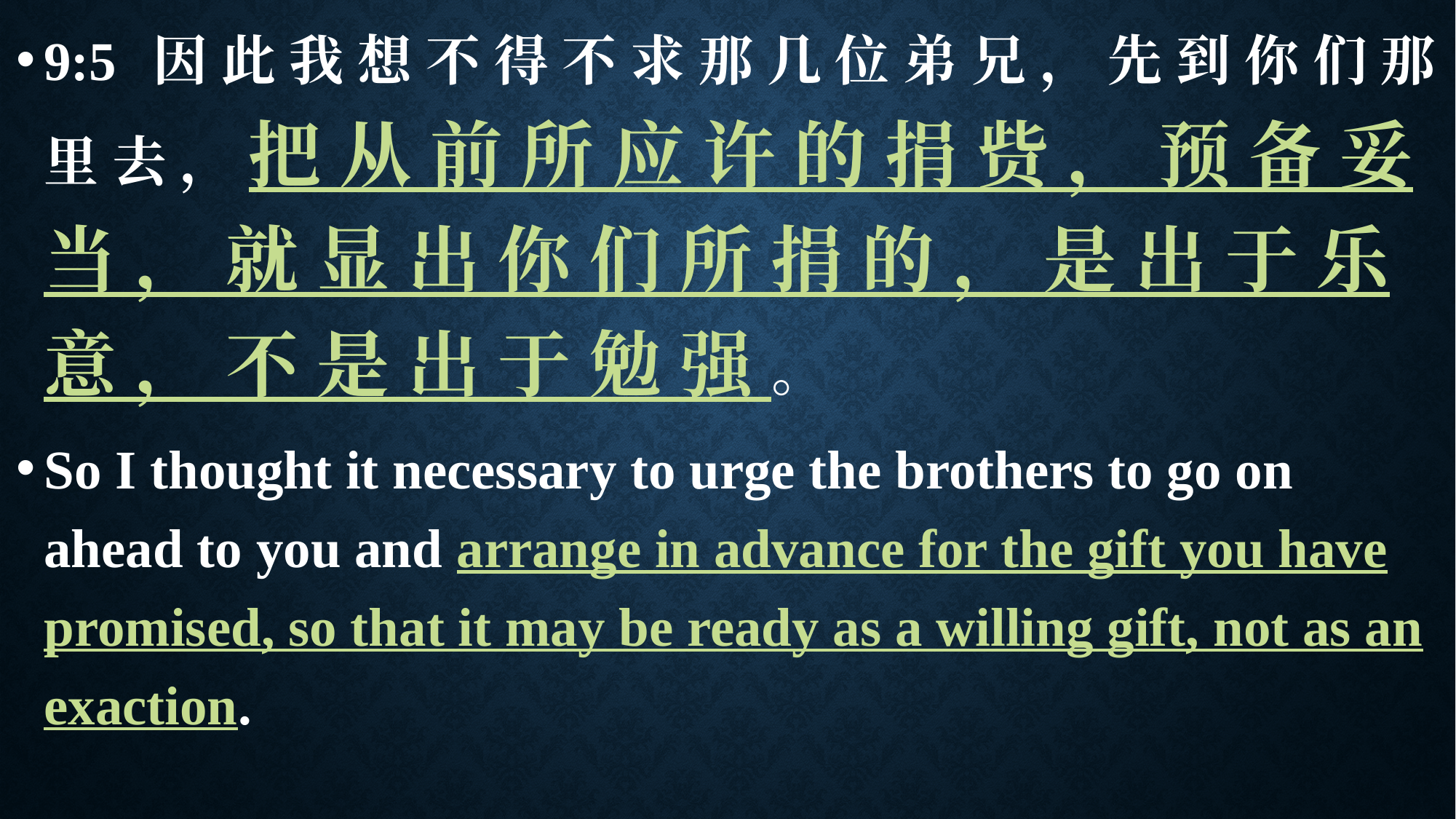

9:5	因 此 我 想 不 得 不 求 那 几 位 弟 兄 ， 先 到 你 们 那 里 去 ， 把 从 前 所 应 许 的 捐 赀 ， 预 备 妥 当 ， 就 显 出 你 们 所 捐 的 ， 是 出 于 乐 意 ， 不 是 出 于 勉 强 。
So I thought it necessary to urge the brothers to go on ahead to you and arrange in advance for the gift you have promised, so that it may be ready as a willing gift, not as an exaction.